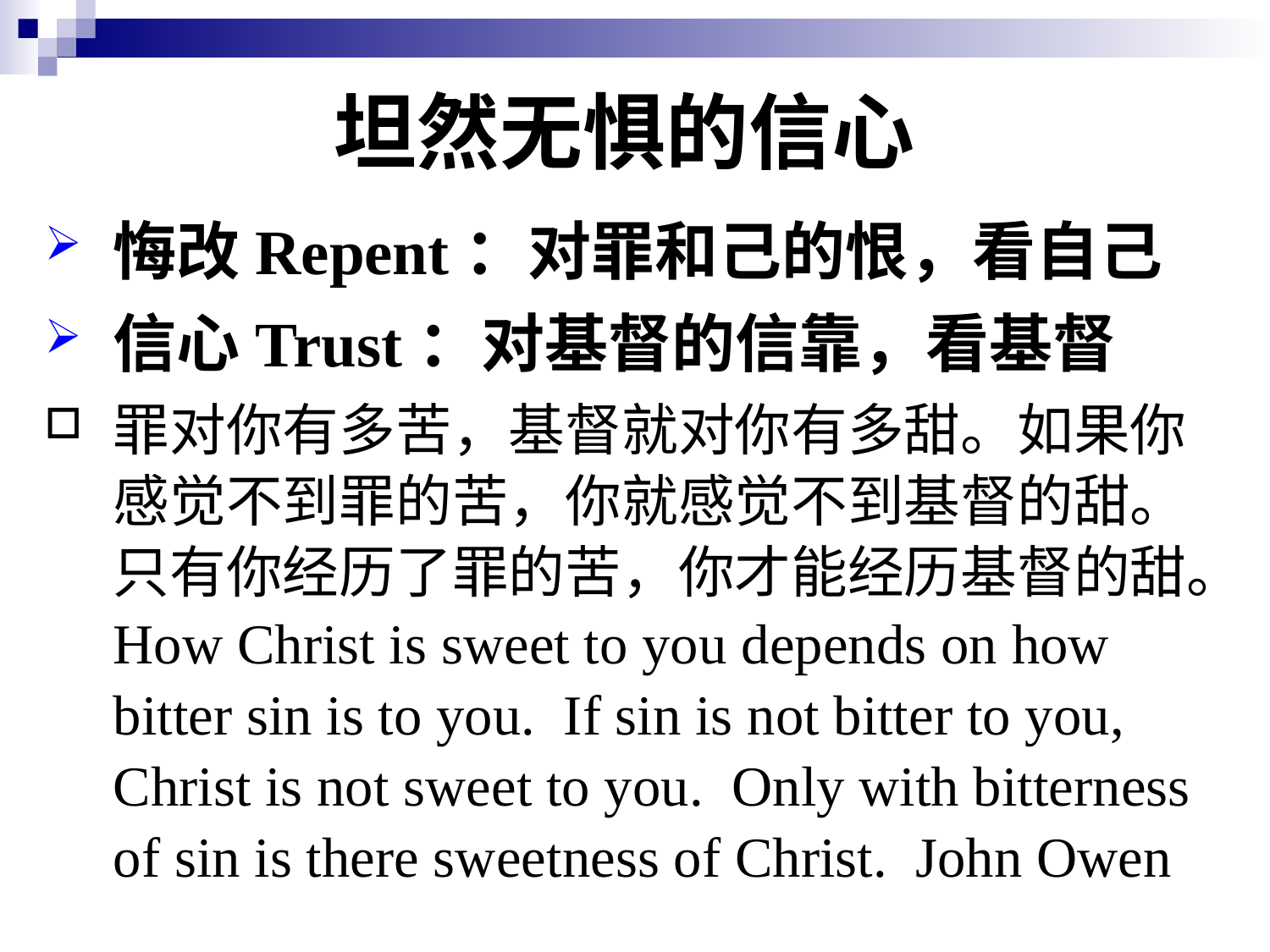

坦然无惧的信心
悔改Repent：对罪和己的恨，看自己
信心Trust：对基督的信靠，看基督
罪对你有多苦，基督就对你有多甜。如果你感觉不到罪的苦，你就感觉不到基督的甜。只有你经历了罪的苦，你才能经历基督的甜。How Christ is sweet to you depends on how bitter sin is to you.  If sin is not bitter to you, Christ is not sweet to you.  Only with bitterness of sin is there sweetness of Christ.  John Owen